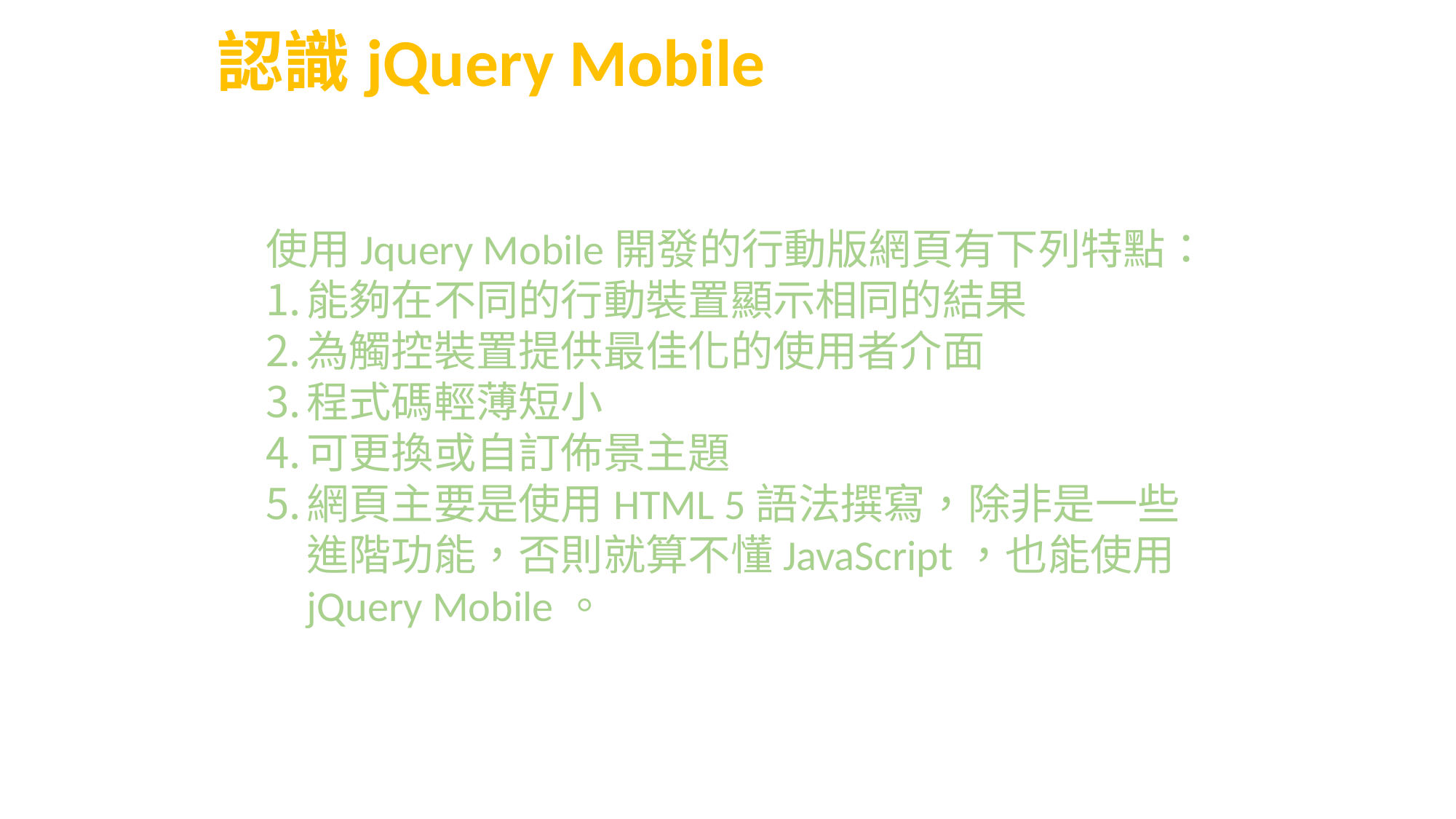

認識jQuery Mobile
使用Jquery Mobile開發的行動版網頁有下列特點：
能夠在不同的行動裝置顯示相同的結果
為觸控裝置提供最佳化的使用者介面
程式碼輕薄短小
可更換或自訂佈景主題
網頁主要是使用HTML 5語法撰寫，除非是一些進階功能，否則就算不懂JavaScript，也能使用jQuery Mobile。
2